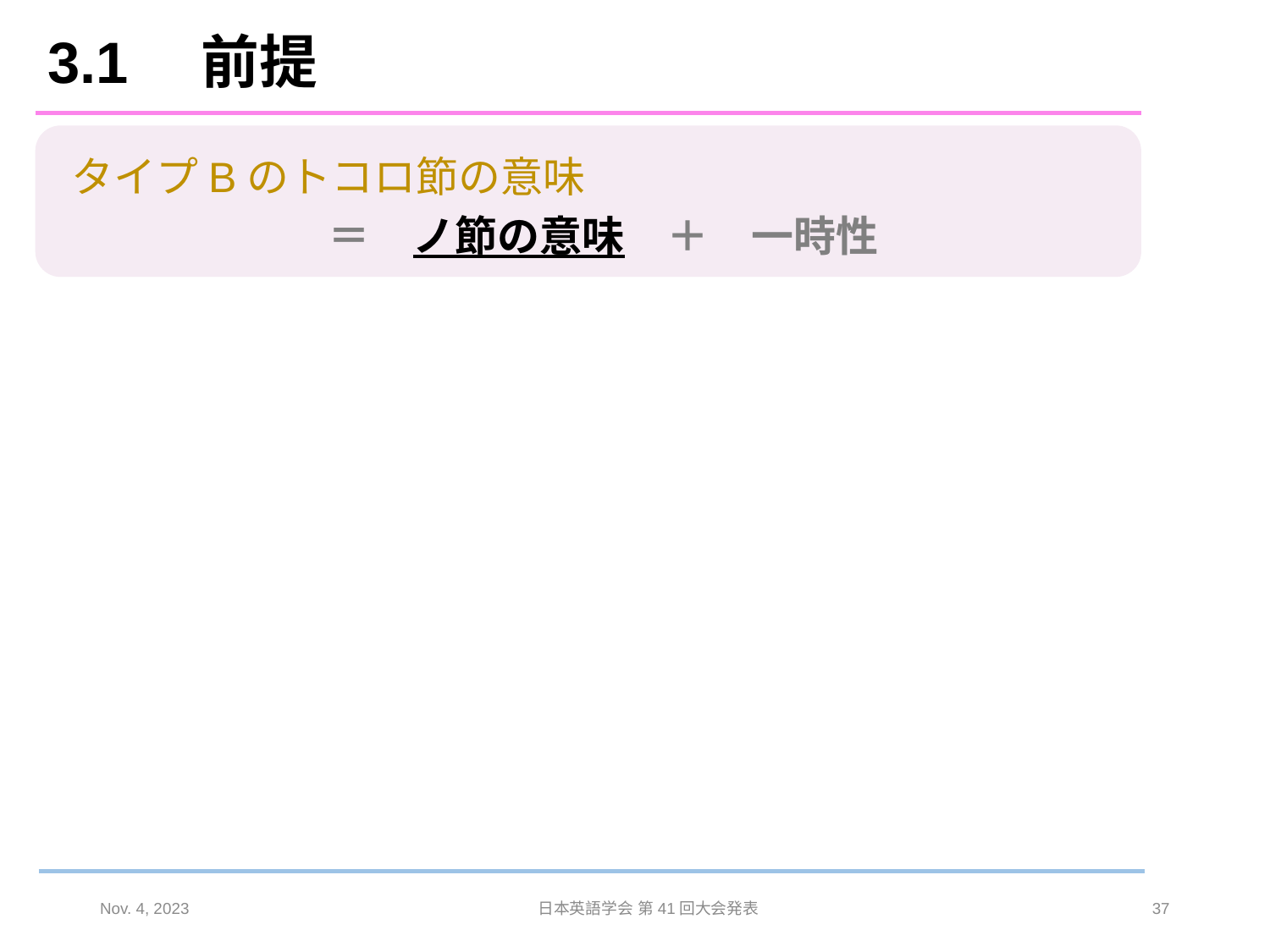

# 3.1　前提

タイプBのトコロ節の意味
＝　ノ節の意味　＋　一時性
Nov. 4, 2023

日本英語学会 第41回大会発表

37